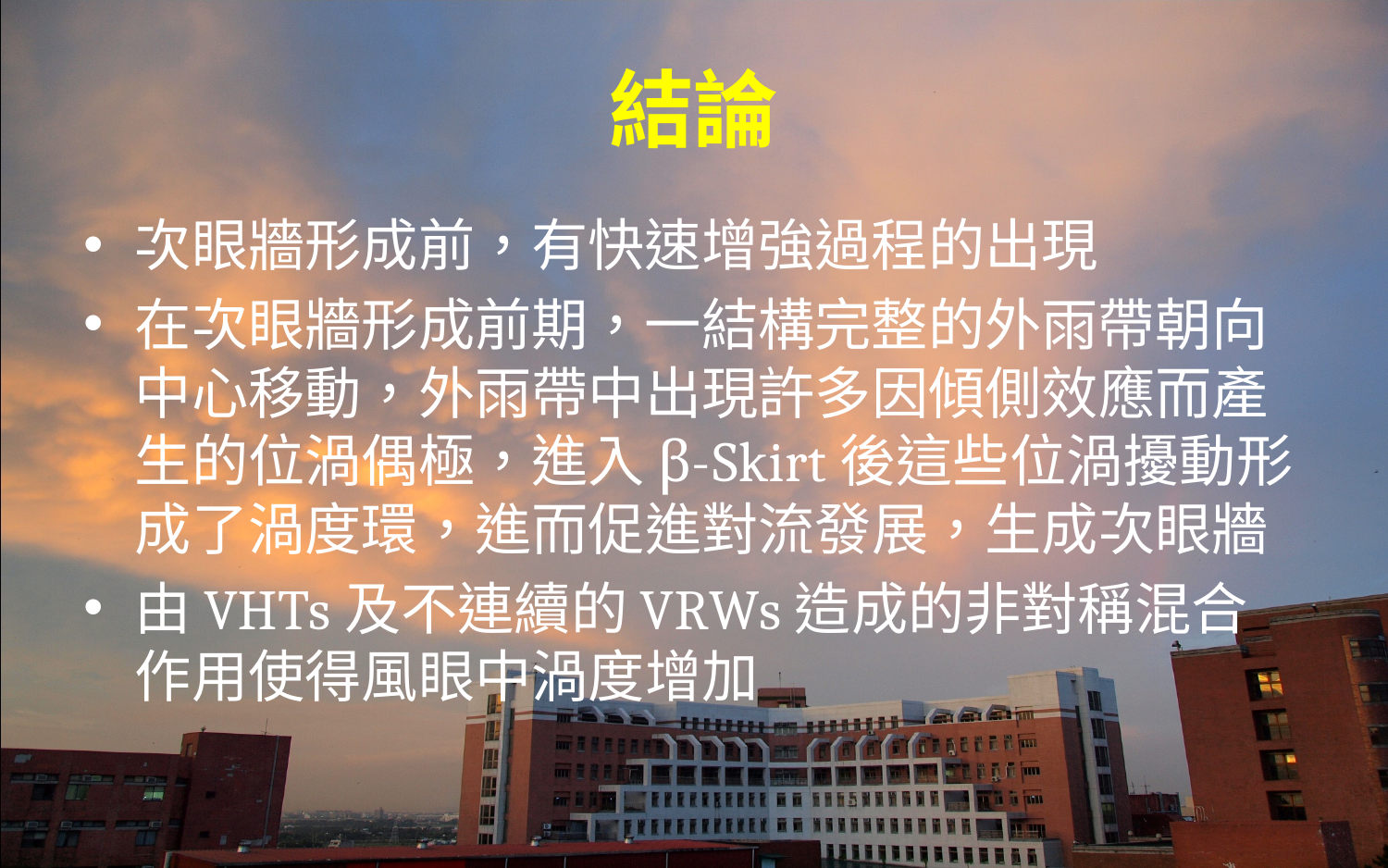

# 結論
次眼牆形成前，有快速增強過程的出現
在次眼牆形成前期，一結構完整的外雨帶朝向中心移動，外雨帶中出現許多因傾側效應而產生的位渦偶極，進入β-Skirt後這些位渦擾動形成了渦度環，進而促進對流發展，生成次眼牆
由VHTs及不連續的VRWs造成的非對稱混合作用使得風眼中渦度增加